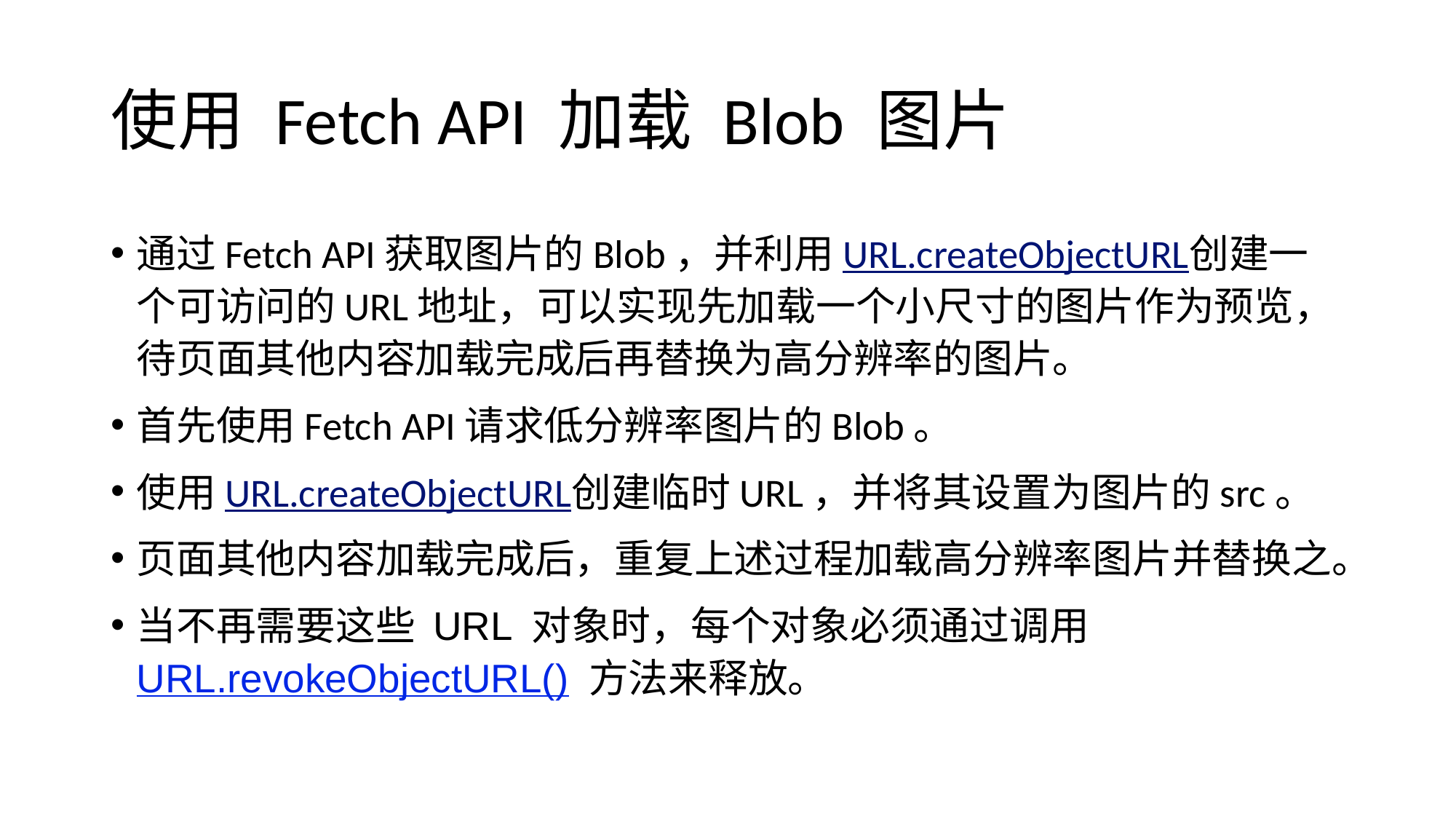

# 使用 Fetch API 加载 Blob 图片
通过Fetch API获取图片的Blob，并利用URL.createObjectURL创建一个可访问的URL地址，可以实现先加载一个小尺寸的图片作为预览，待页面其他内容加载完成后再替换为高分辨率的图片。
首先使用Fetch API请求低分辨率图片的Blob。
使用URL.createObjectURL创建临时URL，并将其设置为图片的src。
页面其他内容加载完成后，重复上述过程加载高分辨率图片并替换之。
当不再需要这些 URL 对象时，每个对象必须通过调用URL.revokeObjectURL() 方法来释放。